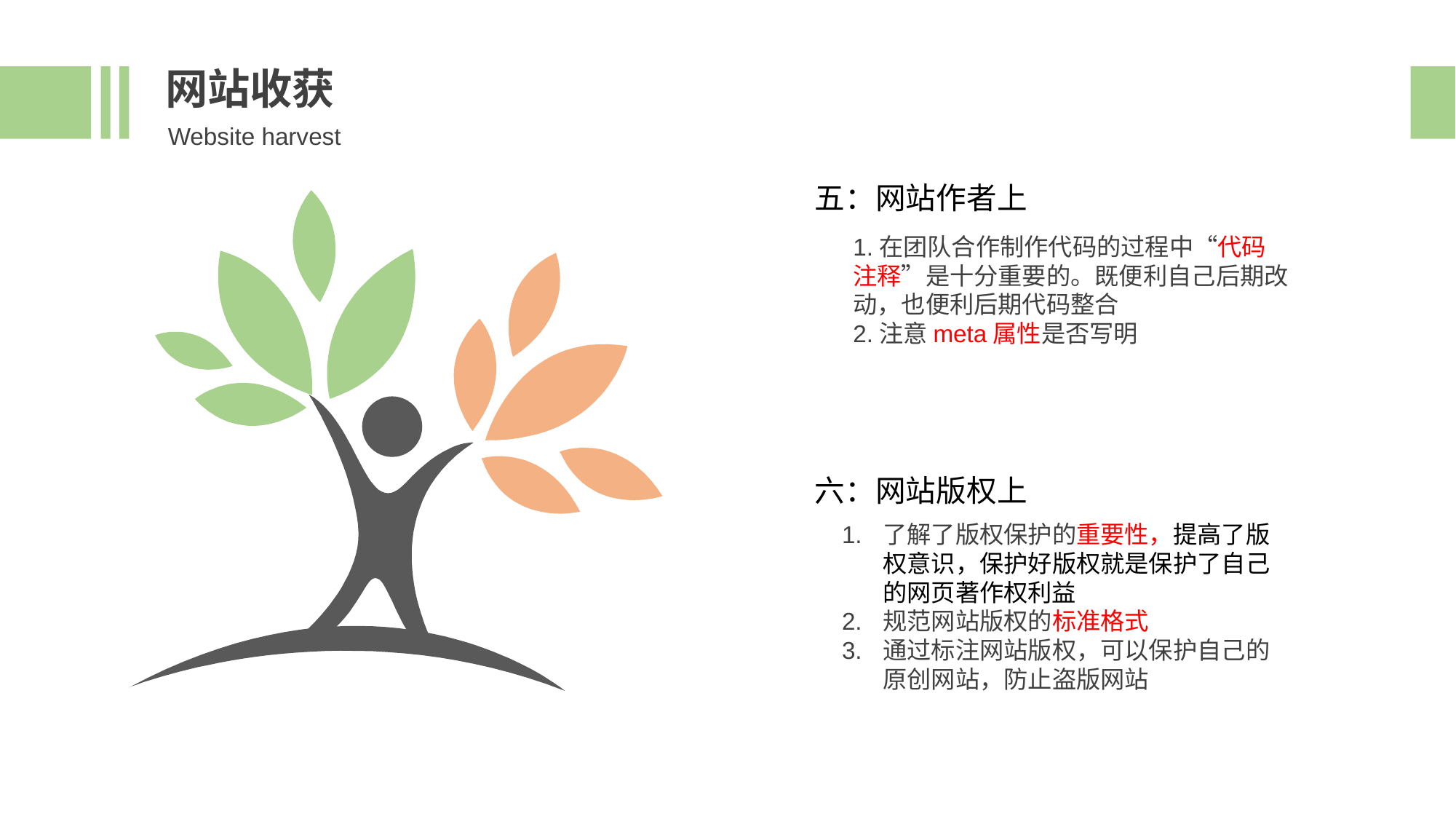

网站收获

Website harvest
五：网站作者上

1.在团队合作制作代码的过程中“代码注释”是十分重要的。既便利自己后期改动，也便利后期代码整合
2.注意meta属性是否写明

六：网站版权上

了解了版权保护的重要性，提高了版权意识，保护好版权就是保护了自己的网页著作权利益
规范网站版权的标准格式
通过标注网站版权，可以保护自己的原创网站，防止盗版网站